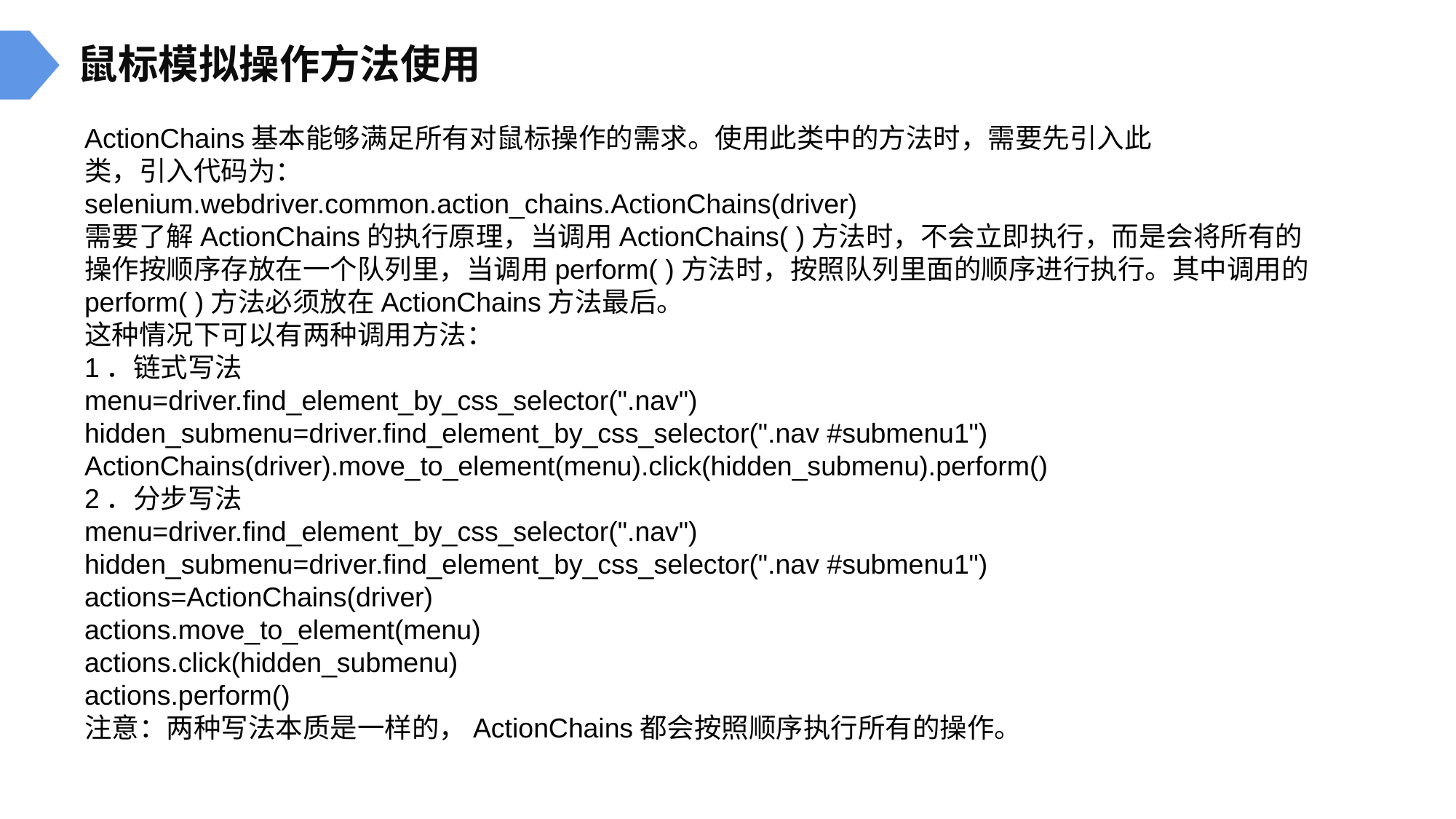

鼠标模拟操作方法使用
ActionChains基本能够满足所有对鼠标操作的需求。使用此类中的方法时，需要先引入此
类，引入代码为：
selenium.webdriver.common.action_chains.ActionChains(driver)
需要了解ActionChains的执行原理，当调用ActionChains( )方法时，不会立即执行，而是会将所有的
操作按顺序存放在一个队列里，当调用perform( )方法时，按照队列里面的顺序进行执行。其中调用的
perform( )方法必须放在ActionChains方法最后。
这种情况下可以有两种调用方法：
1．链式写法
menu=driver.find_element_by_css_selector(".nav")
hidden_submenu=driver.find_element_by_css_selector(".nav #submenu1")
ActionChains(driver).move_to_element(menu).click(hidden_submenu).perform()
2．分步写法
menu=driver.find_element_by_css_selector(".nav")
hidden_submenu=driver.find_element_by_css_selector(".nav #submenu1")
actions=ActionChains(driver)
actions.move_to_element(menu)
actions.click(hidden_submenu)
actions.perform()
注意：两种写法本质是一样的，ActionChains都会按照顺序执行所有的操作。